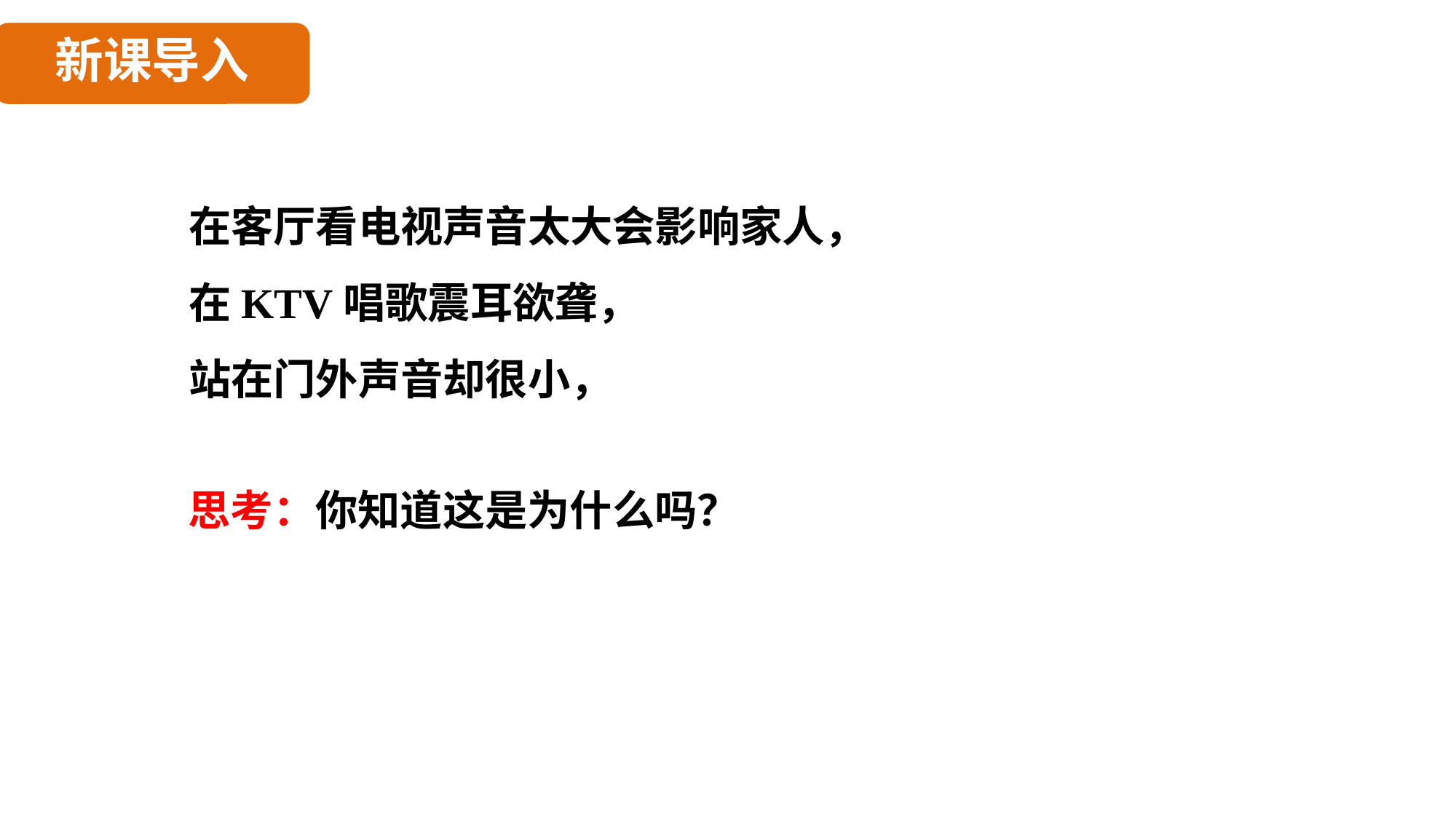

在客厅看电视声音太大会影响家人，
在KTV唱歌震耳欲聋，
站在门外声音却很小，

思考：你知道这是为什么吗？